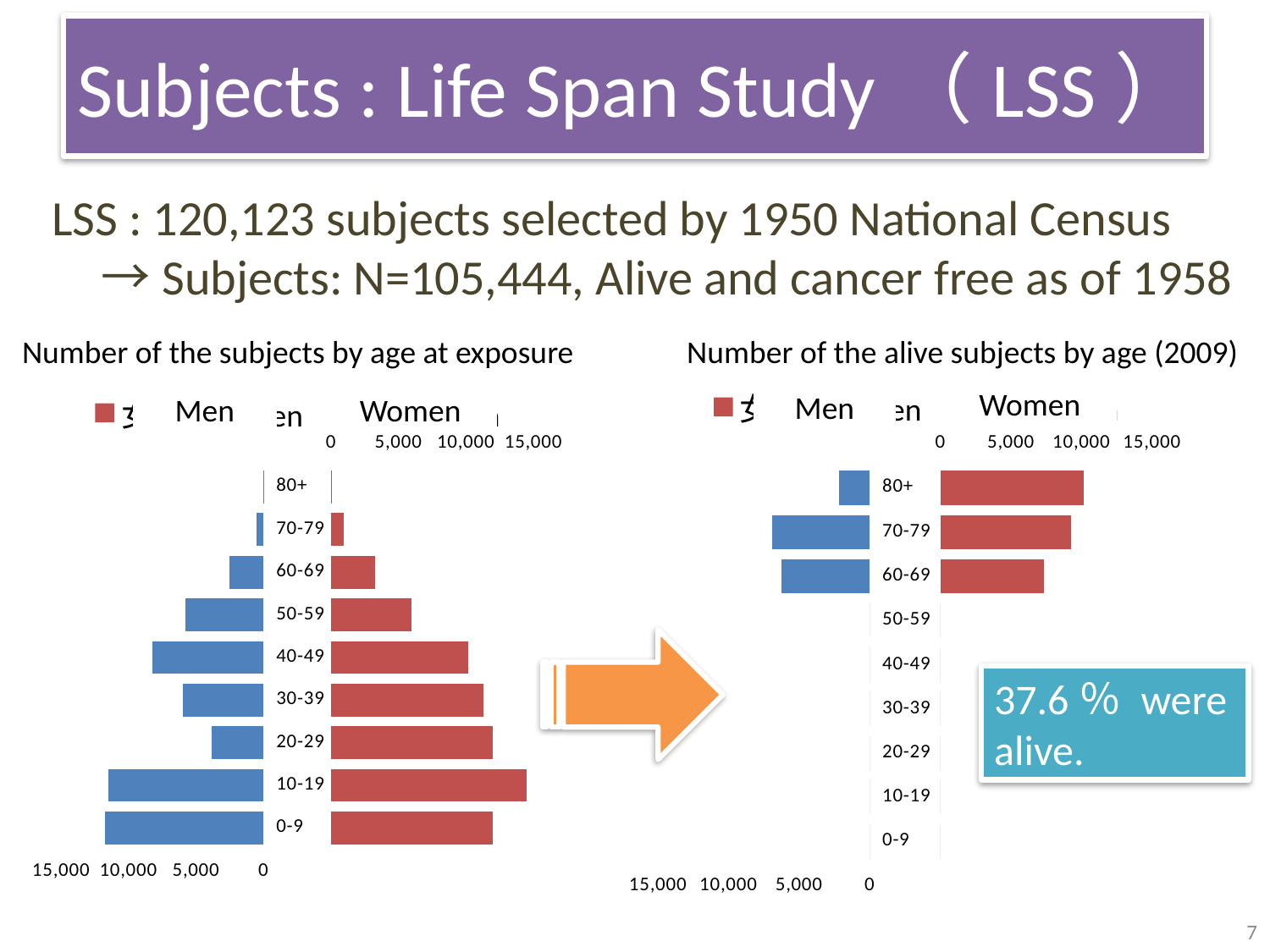

# Subjects : Life Span Study（LSS）
LSS : 120,123 subjects selected by 1950 National Census
　→Subjects: N=105,444, Alive and cancer free as of 1958
Number of the subjects by age at exposure
Number of the alive subjects by age (2009)

### Chart

| Category | 男性 Men | 女性 Women |
|---|---|---|
| 0-9 | 11724.0 | 11991.0 |
| 10-19 | 11500.0 | 14495.0 |
| 20-29 | 3838.0 | 11948.0 |
| 30-39 | 6001.0 | 11309.0 |
| 40-49 | 8241.0 | 10160.0 |
| 50-59 | 5809.0 | 5977.0 |
| 60-69 | 2528.0 | 3269.0 |
| 70-79 | 510.0 | 917.0 |
| 80+ | 24.0 | 80.0 |

### Chart

| Category | 男性 Men | 女性 Women |
|---|---|---|
| 0-9 | 0.0 | 0.0 |
| 10-19 | 0.0 | 0.0 |
| 20-29 | 0.0 | 0.0 |
| 30-39 | 0.0 | 0.0 |
| 40-49 | 0.0 | 0.0 |
| 50-59 | 0.0 | 0.0 |
| 60-69 | 6283.0 | 7315.0 |
| 70-79 | 6929.0 | 9247.0 |
| 80+ | 2184.0 | 10165.0 |
Women
Men
Men
Women

37.6％ were alive.
7